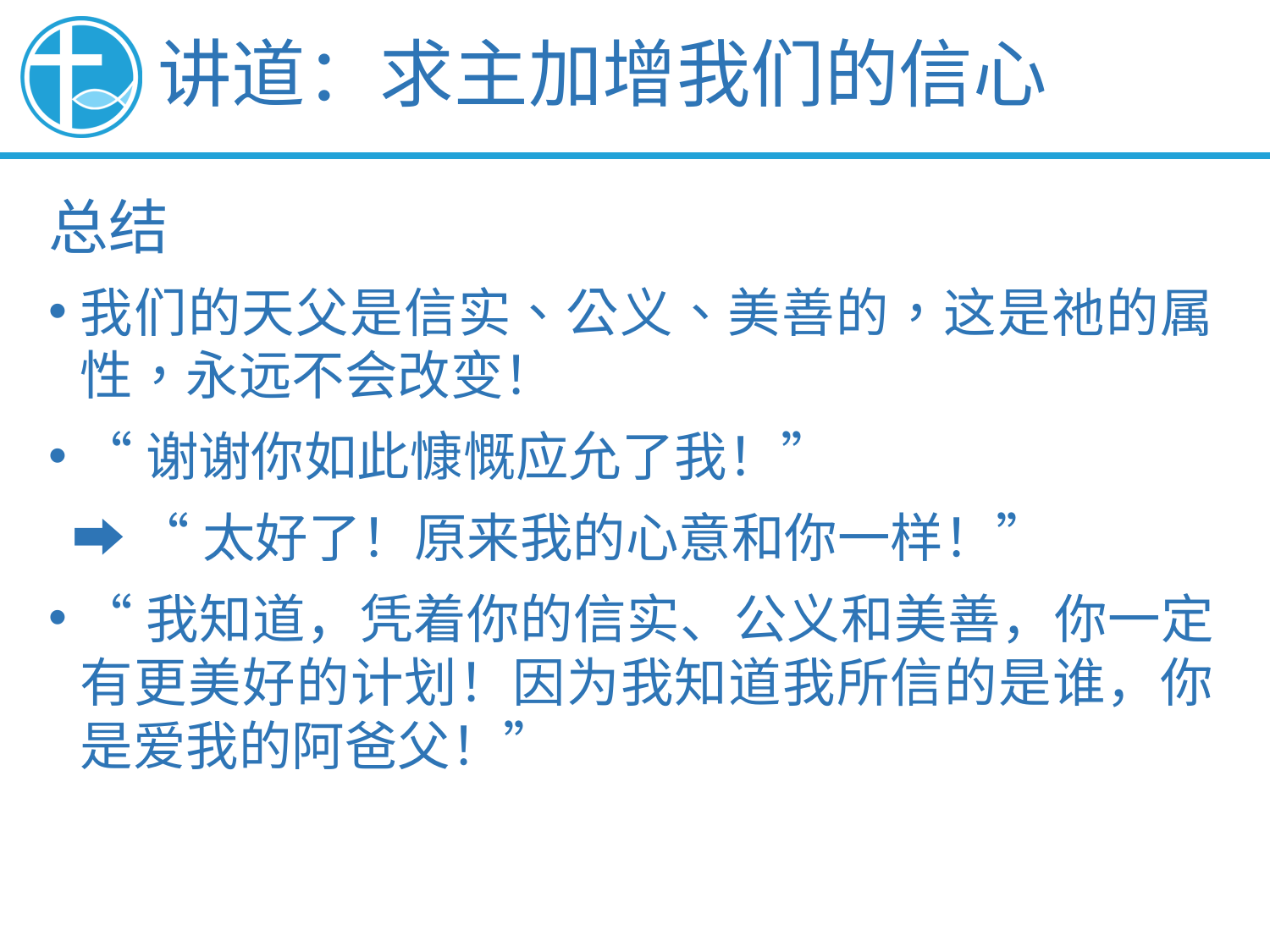

讲道：求主加增我们的信心
总结
我们的天父是信实、公义、美善的，这是祂的属性，永远不会改变！
“谢谢你如此慷慨应允了我！”
  ➡️ “太好了！原来我的心意和你一样！”
“我知道，凭着你的信实、公义和美善，你一定有更美好的计划！因为我知道我所信的是谁，你是爱我的阿爸父！”